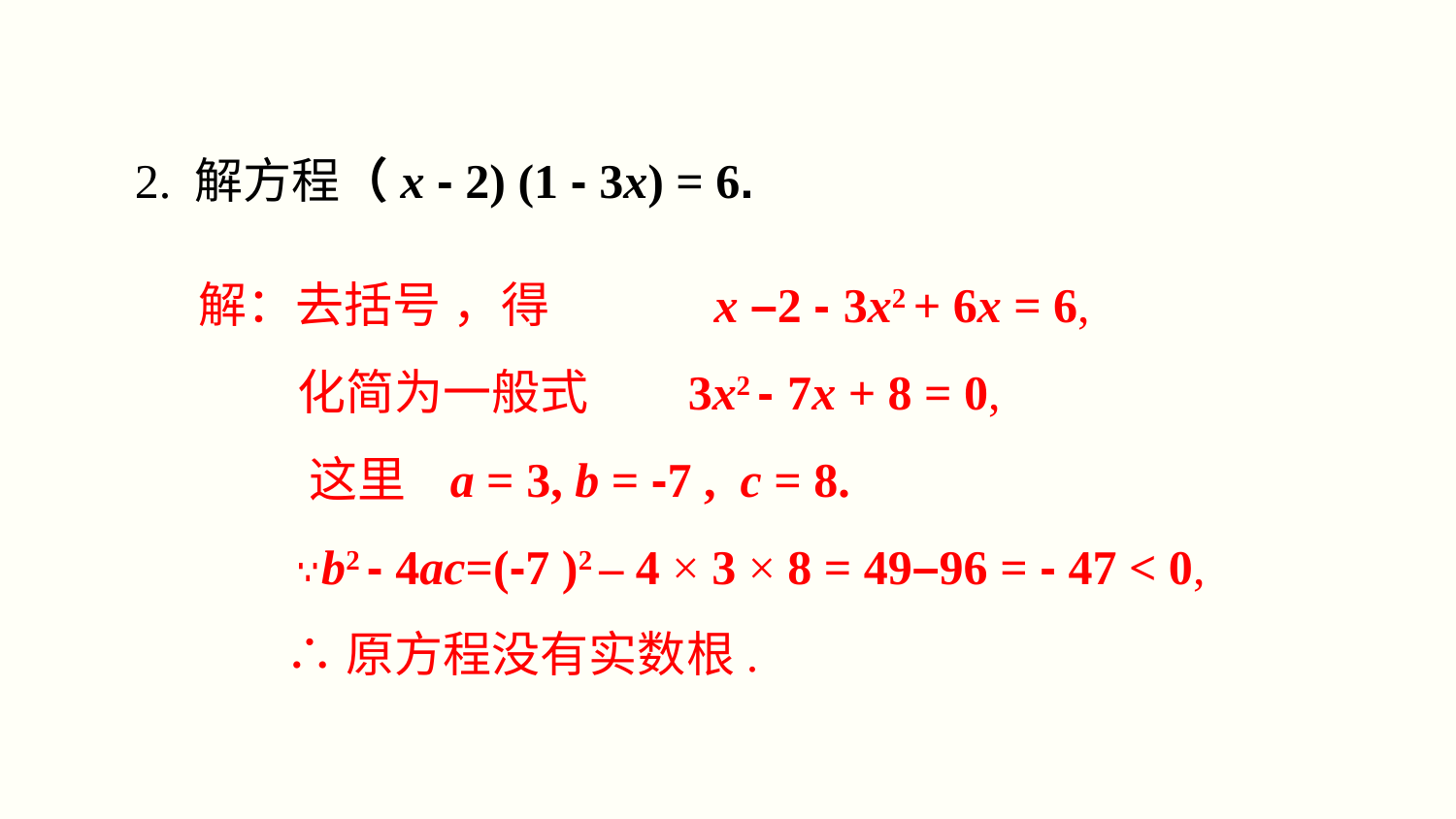

2. 解方程（x - 2) (1 - 3x) = 6.
解：去括号 ，得              x –2 - 3x2 + 6x = 6,
        化简为一般式        3x2 - 7x + 8 = 0,
         这里   a = 3, b = -7 ,  c = 8.
        ∵b2 - 4ac=(-7 )2 – 4 × 3 × 8 = 49–96 = - 47 < 0,
        ∴原方程没有实数根.